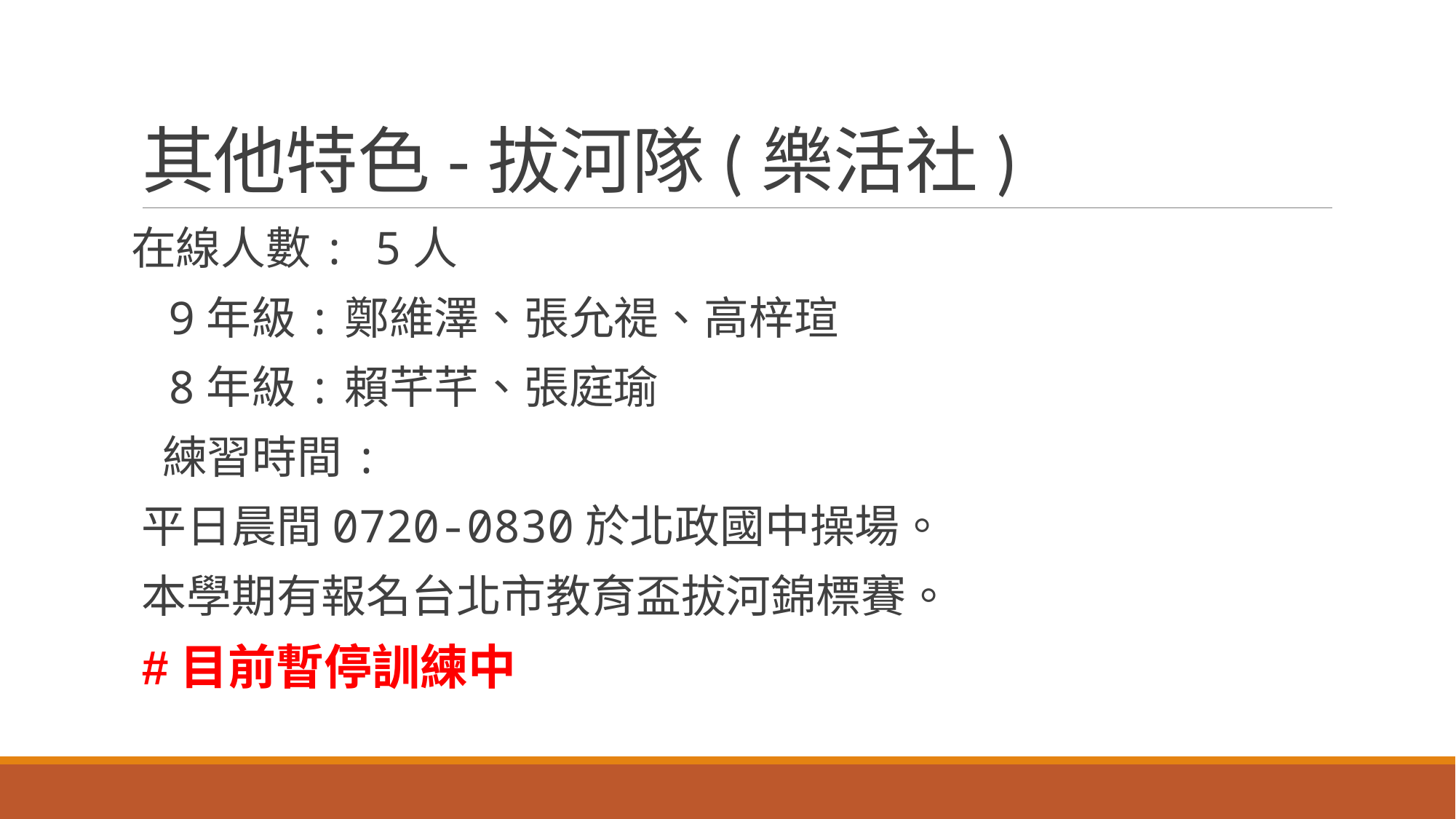

# 其他特色-拔河隊(樂活社)
在線人數: 5人
 9年級:鄭維澤、張允禔、高梓瑄
 8年級:賴芊芊、張庭瑜
 練習時間:
平日晨間0720-0830於北政國中操場。
本學期有報名台北市教育盃拔河錦標賽。
#目前暫停訓練中